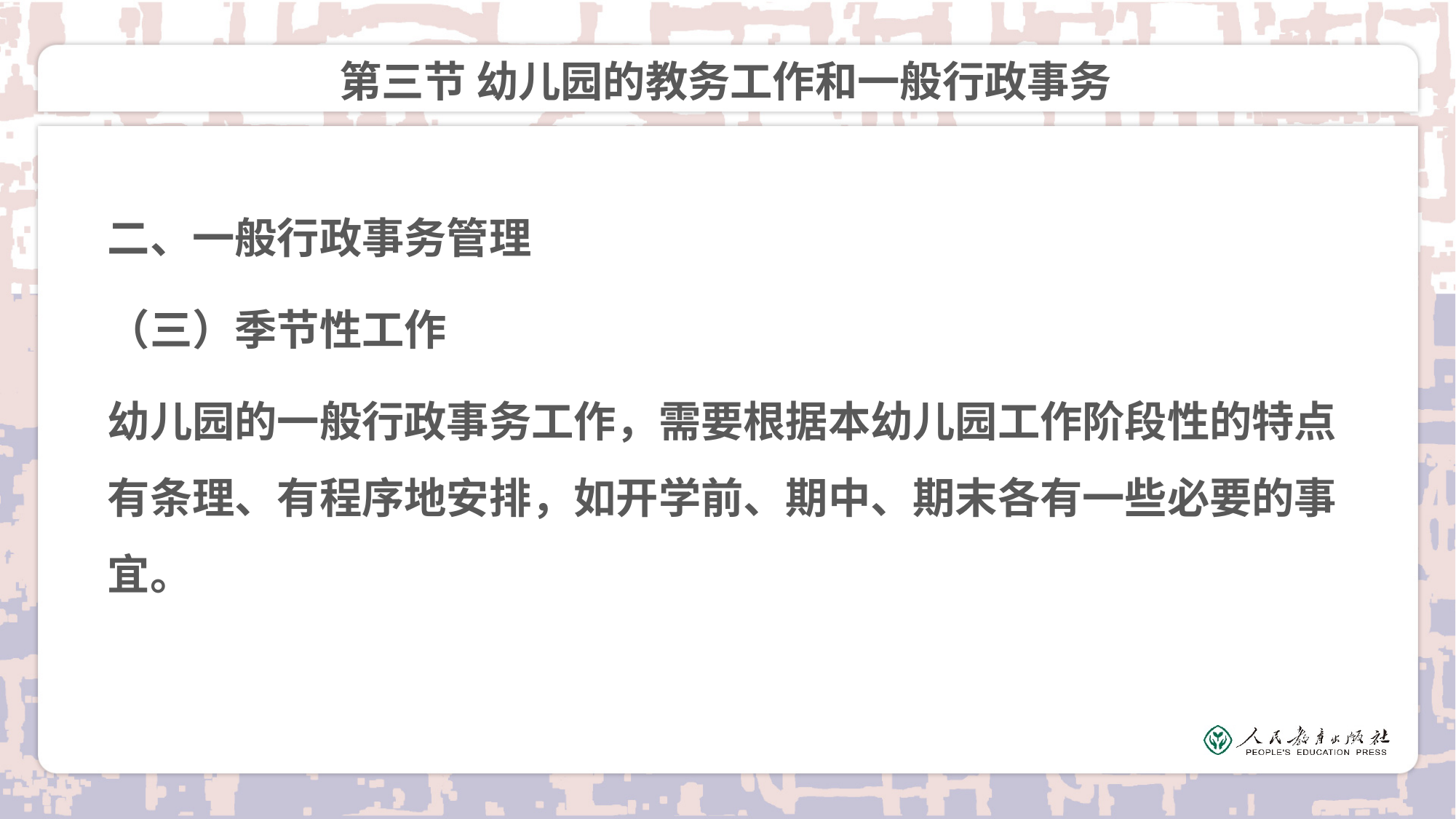

# 第三节 幼儿园的教务工作和一般行政事务
二、一般行政事务管理
（三）季节性工作
幼儿园的一般行政事务工作，需要根据本幼儿园工作阶段性的特点有条理、有程序地安排，如开学前、期中、期末各有一些必要的事宜。